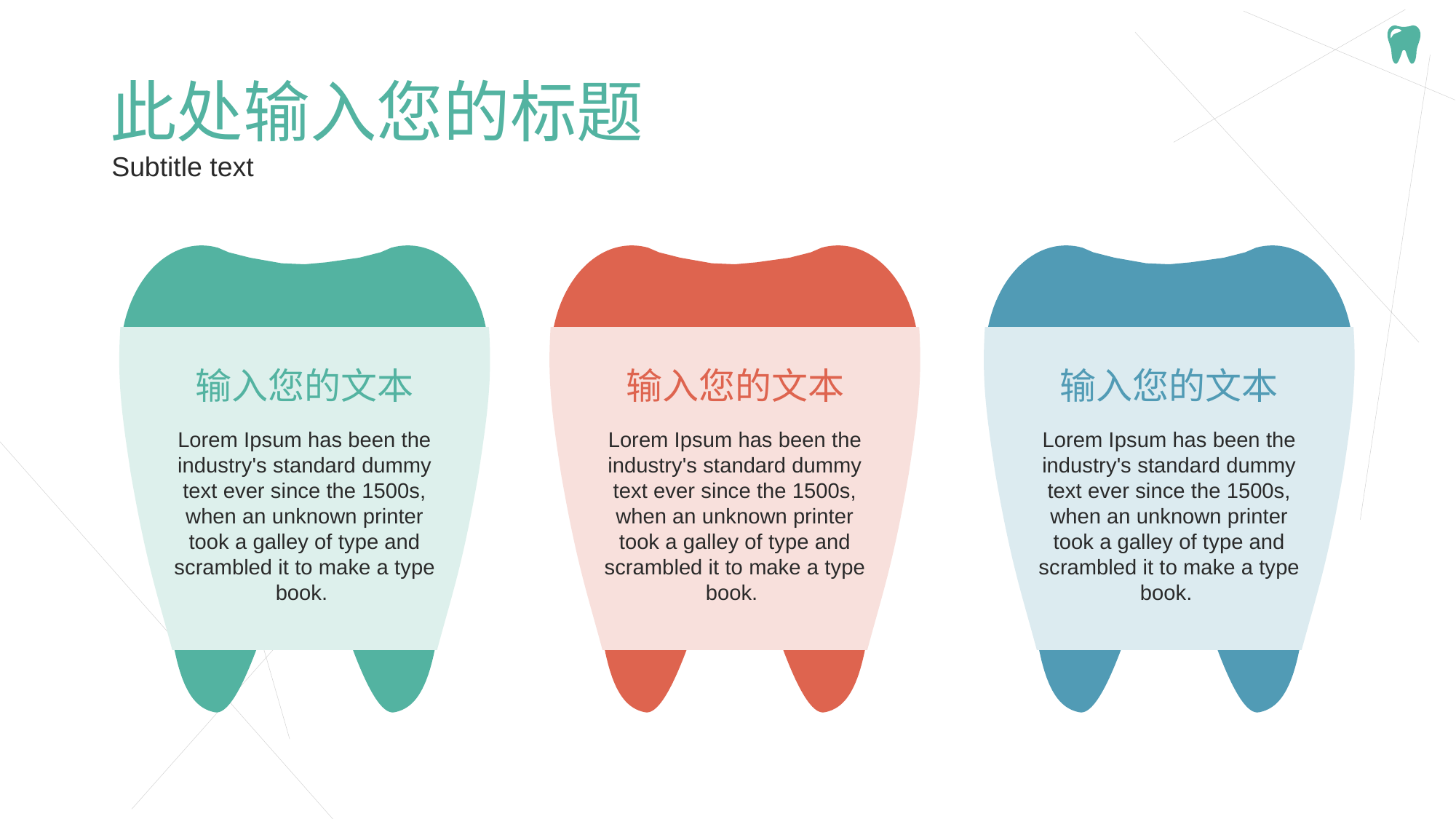

# 此处输入您的标题
Subtitle text

输入您的文本
输入您的文本
输入您的文本
Lorem Ipsum has been the industry's standard dummy text ever since the 1500s, when an unknown printer took a galley of type and scrambled it to make a type book.
Lorem Ipsum has been the industry's standard dummy text ever since the 1500s, when an unknown printer took a galley of type and scrambled it to make a type book.
Lorem Ipsum has been the industry's standard dummy text ever since the 1500s, when an unknown printer took a galley of type and scrambled it to make a type book.